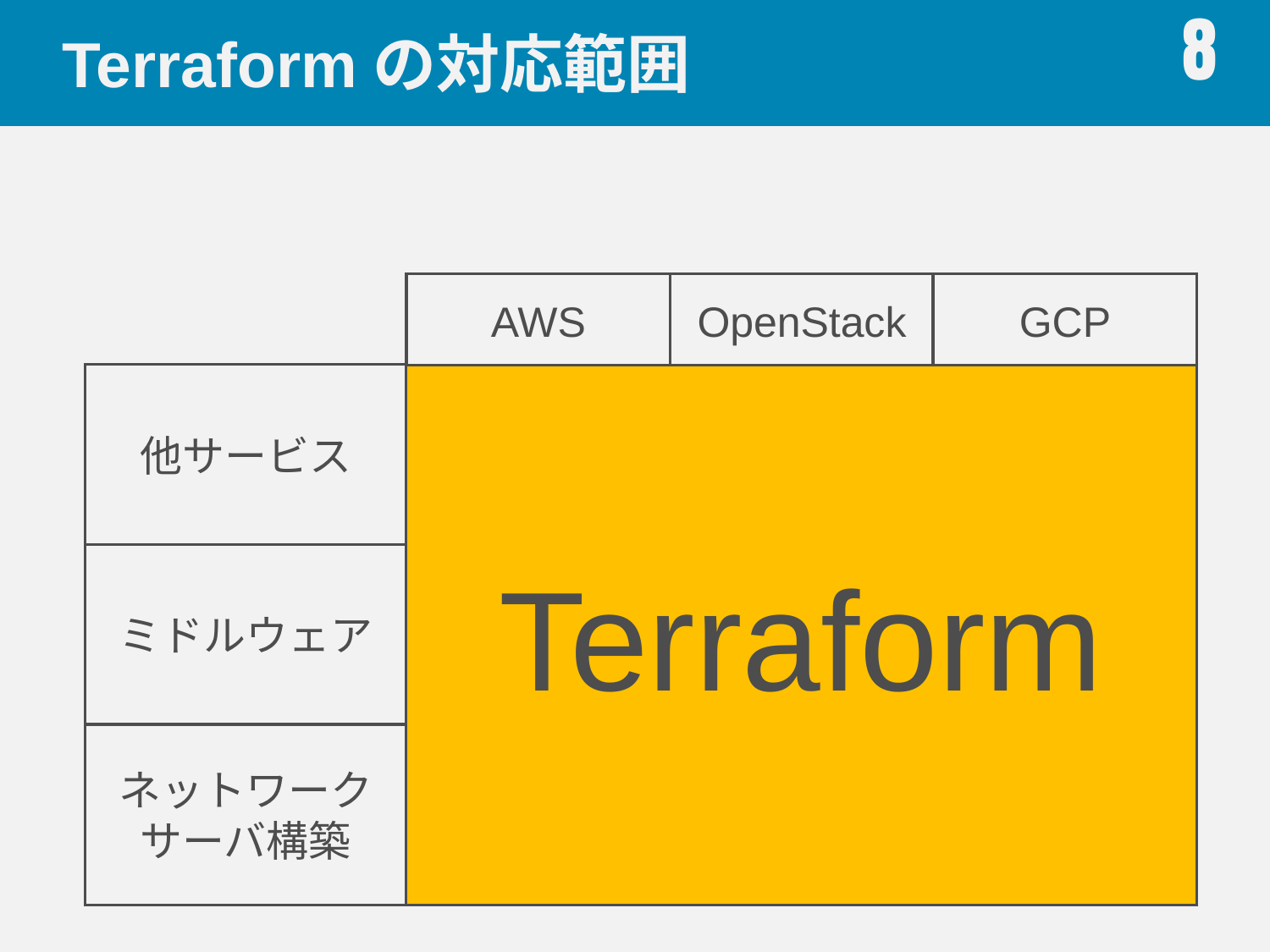

# Terraformの対応範囲
 8
AWS
OpenStack
GCP
他サービス
Terraform
ミドルウェア
ネットワーク
サーバ構築